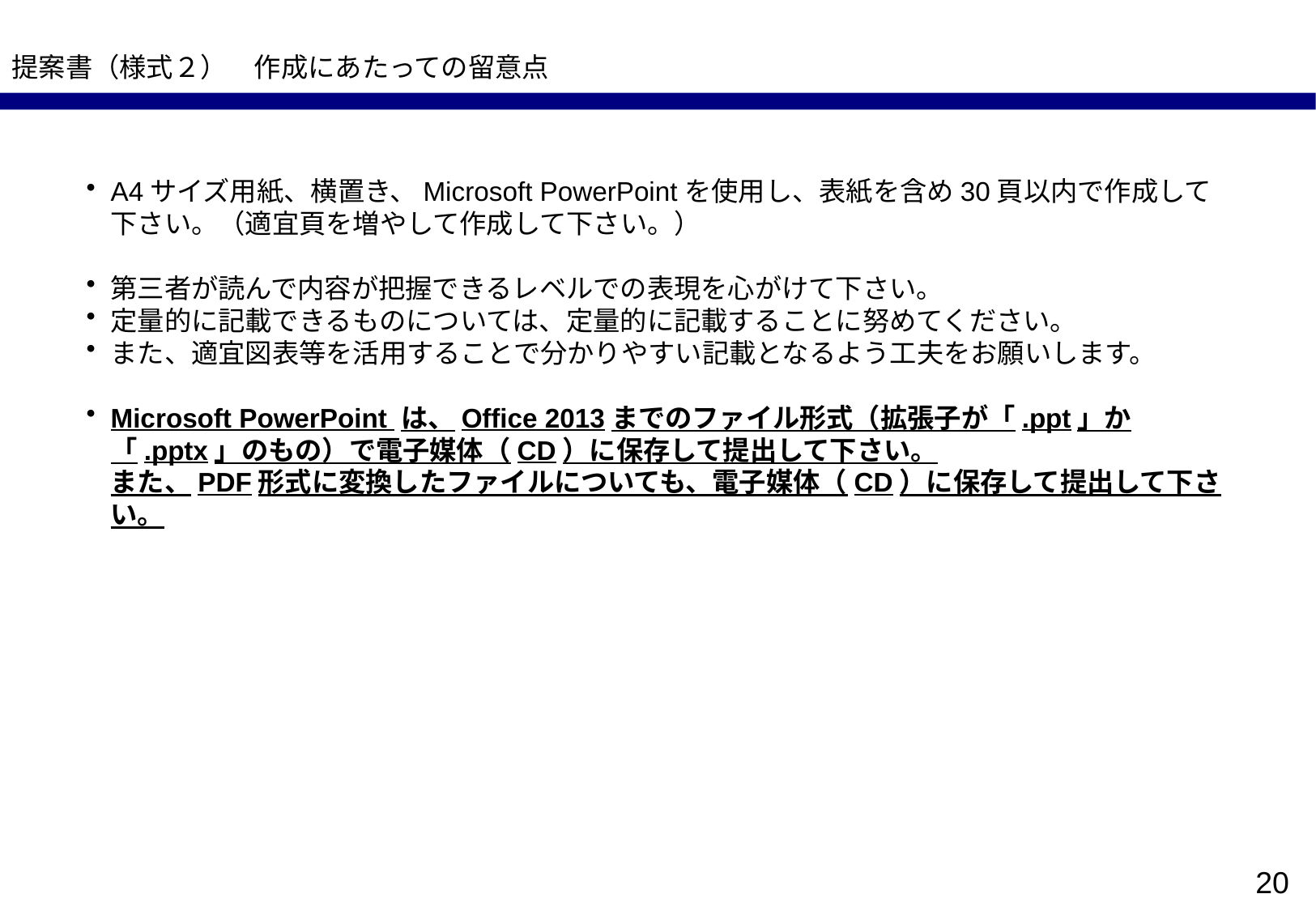

提案書（様式２）　作成にあたっての留意点
A4サイズ用紙、横置き、Microsoft PowerPointを使用し、表紙を含め30頁以内で作成して下さい。（適宜頁を増やして作成して下さい。）

第三者が読んで内容が把握できるレベルでの表現を心がけて下さい。
定量的に記載できるものについては、定量的に記載することに努めてください。
また、適宜図表等を活用することで分かりやすい記載となるよう工夫をお願いします。

Microsoft PowerPoint は、Office 2013までのファイル形式（拡張子が「.ppt」か「.pptx」のもの）で電子媒体（CD）に保存して提出して下さい。
また、PDF形式に変換したファイルについても、電子媒体（CD）に保存して提出して下さい。